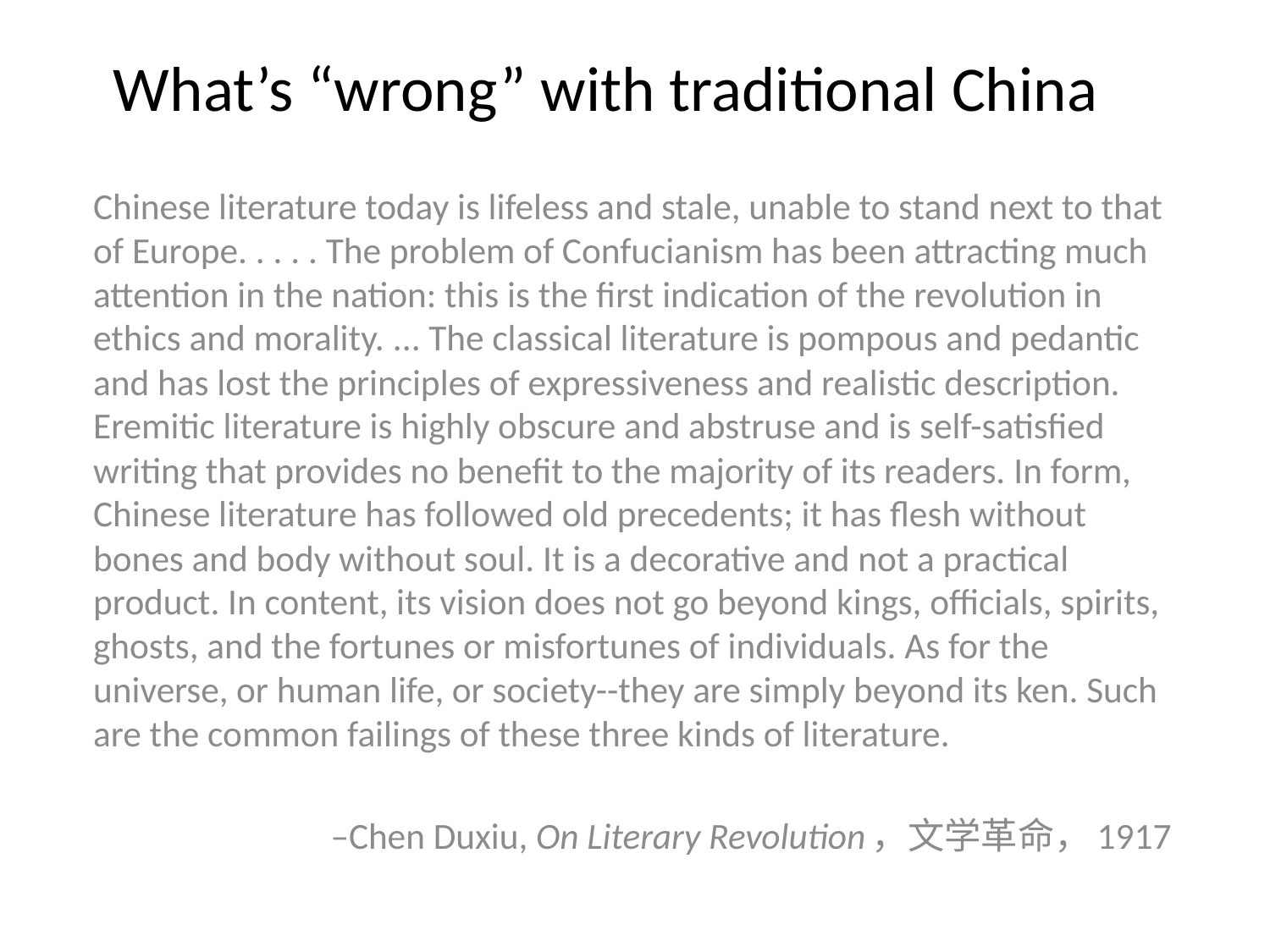

# What’s “wrong” with traditional China
Chinese literature today is lifeless and stale, unable to stand next to that of Europe. . . . . The problem of Confucianism has been attracting much attention in the nation: this is the first indication of the revolution in ethics and morality. ... The classical literature is pompous and pedantic and has lost the principles of expressiveness and realistic description. Eremitic literature is highly obscure and abstruse and is self-satisfied writing that provides no benefit to the majority of its readers. In form, Chinese literature has followed old precedents; it has flesh without bones and body without soul. It is a decorative and not a practical product. In content, its vision does not go beyond kings, officials, spirits, ghosts, and the fortunes or misfortunes of individuals. As for the universe, or human life, or society--they are simply beyond its ken. Such are the common failings of these three kinds of literature.

–Chen Duxiu, On Literary Revolution，文学革命，1917